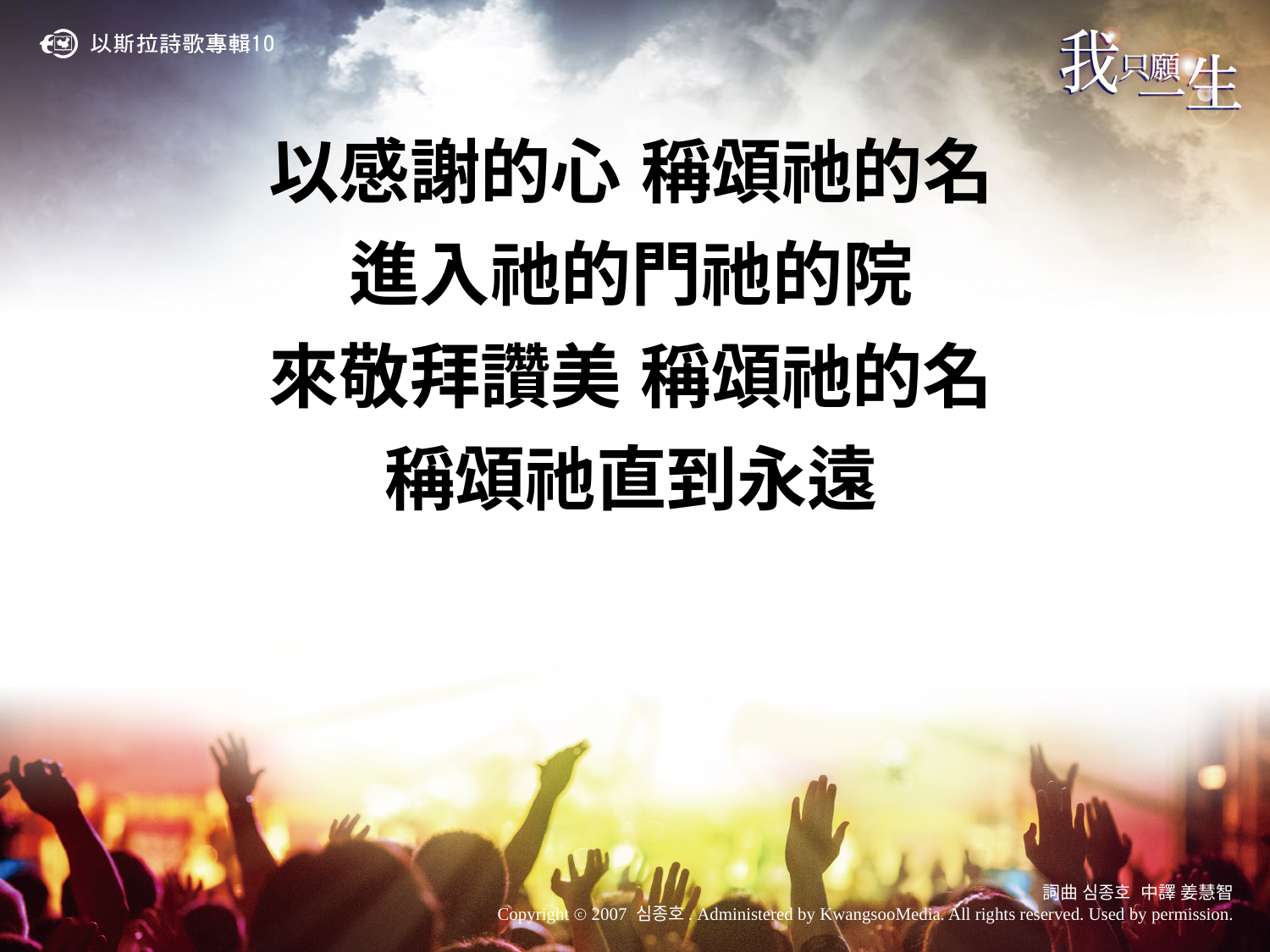

以感謝的心 稱頌祂的名
進入祂的門祂的院
來敬拜讚美 稱頌祂的名
稱頌祂直到永遠
詞曲 심종호  中譯 姜慧智
Copyright ⓒ 2007 심종호. Administered by KwangsooMedia. All rights reserved. Used by permission.